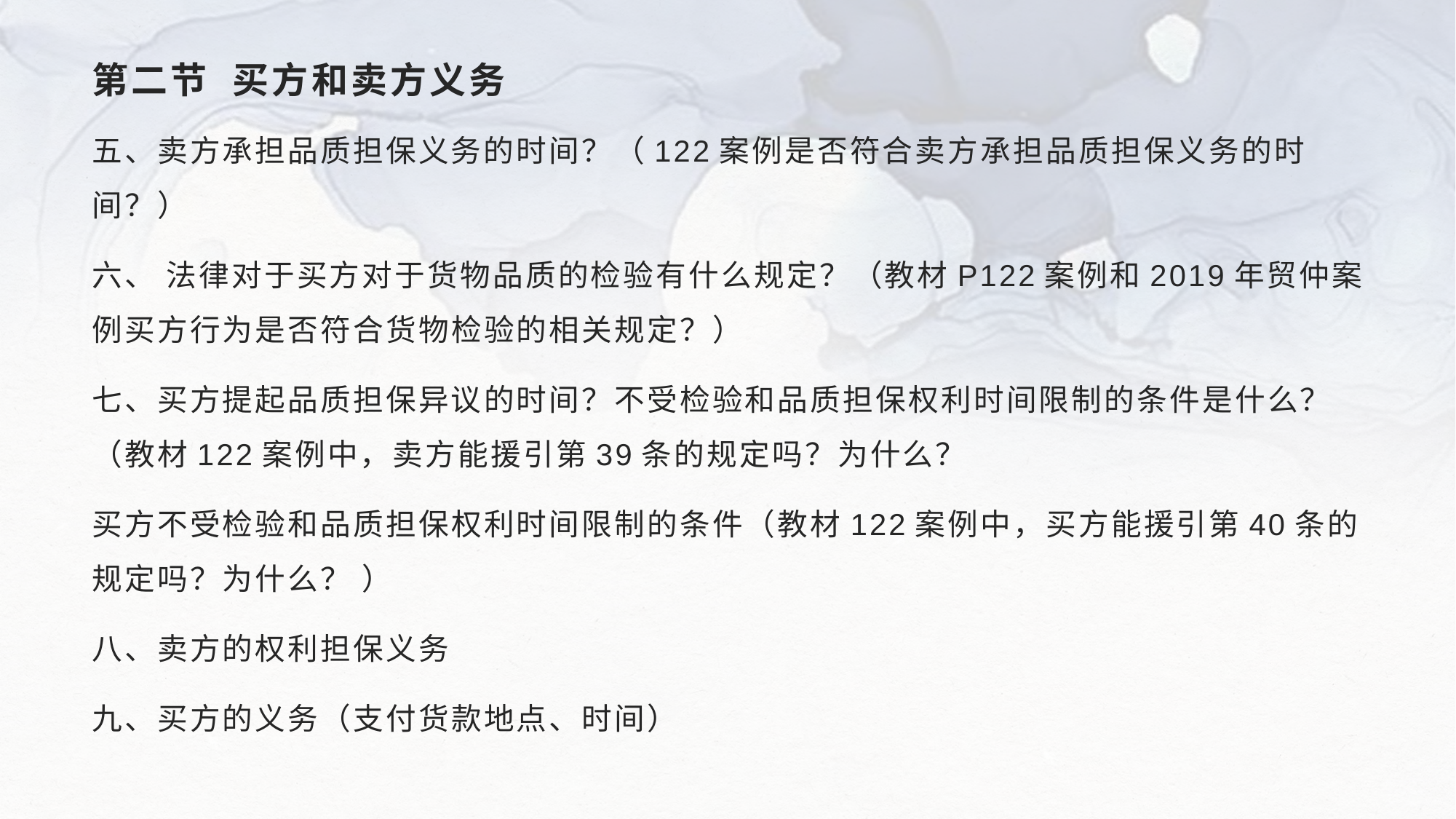

# 第二节  买方和卖方义务
五、卖方承担品质担保义务的时间？（122案例是否符合卖方承担品质担保义务的时间？）
六、 法律对于买方对于货物品质的检验有什么规定？（教材P122案例和2019年贸仲案例买方行为是否符合货物检验的相关规定？）
七、买方提起品质担保异议的时间？不受检验和品质担保权利时间限制的条件是什么？（教材122案例中，卖方能援引第39条的规定吗？为什么？
买方不受检验和品质担保权利时间限制的条件（教材122案例中，买方能援引第40条的规定吗？为什么？ ）
八、卖方的权利担保义务
九、买方的义务（支付货款地点、时间）